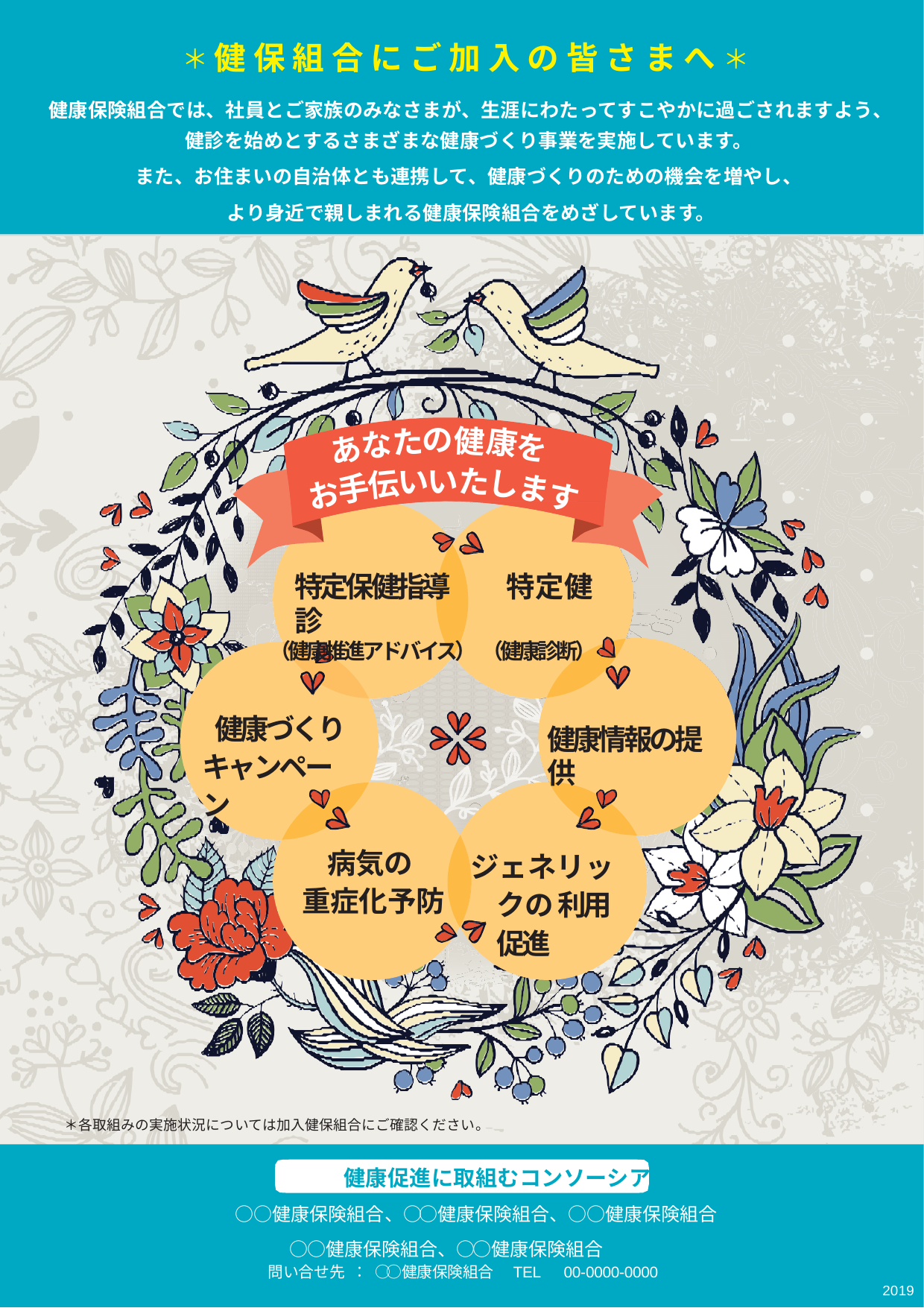

＊ 健 保 組 合 に ご 加 入 の 皆 さ ま へ ＊
健康保険組合では、社員とご家族のみなさまが、生涯にわたってすこやかに過ごされますよう、 健診を始めとするさまざまな健康づくり事業を実施しています。
また、お住まいの自治体とも連携して、健康づくりのための機会を増やし、
より身近で親しまれる健康保険組合をめざしています。

の
健
た
康
な
を
あ
い
い
た

伝
し
手
ま
お
す

特定保健指導	特定健診
（健康推進アドバイス） （健康診断）

健康づくり キャンペーン

健康情報の提供

病気の
重症化予防
ジェネリックの 利用促進

＊各取組みの実施状況については加入健保組合にご確認ください。

　　　　　　　  健康促進に取組むコンソーシアム
  　　 ○○健康保険組合、○○健康保険組合、○○健康保険組合
                         　 ○○健康保険組合、○○健康保険組合

問い合せ先　：　○○健康保険組合　TEL　00-0000-0000
2019